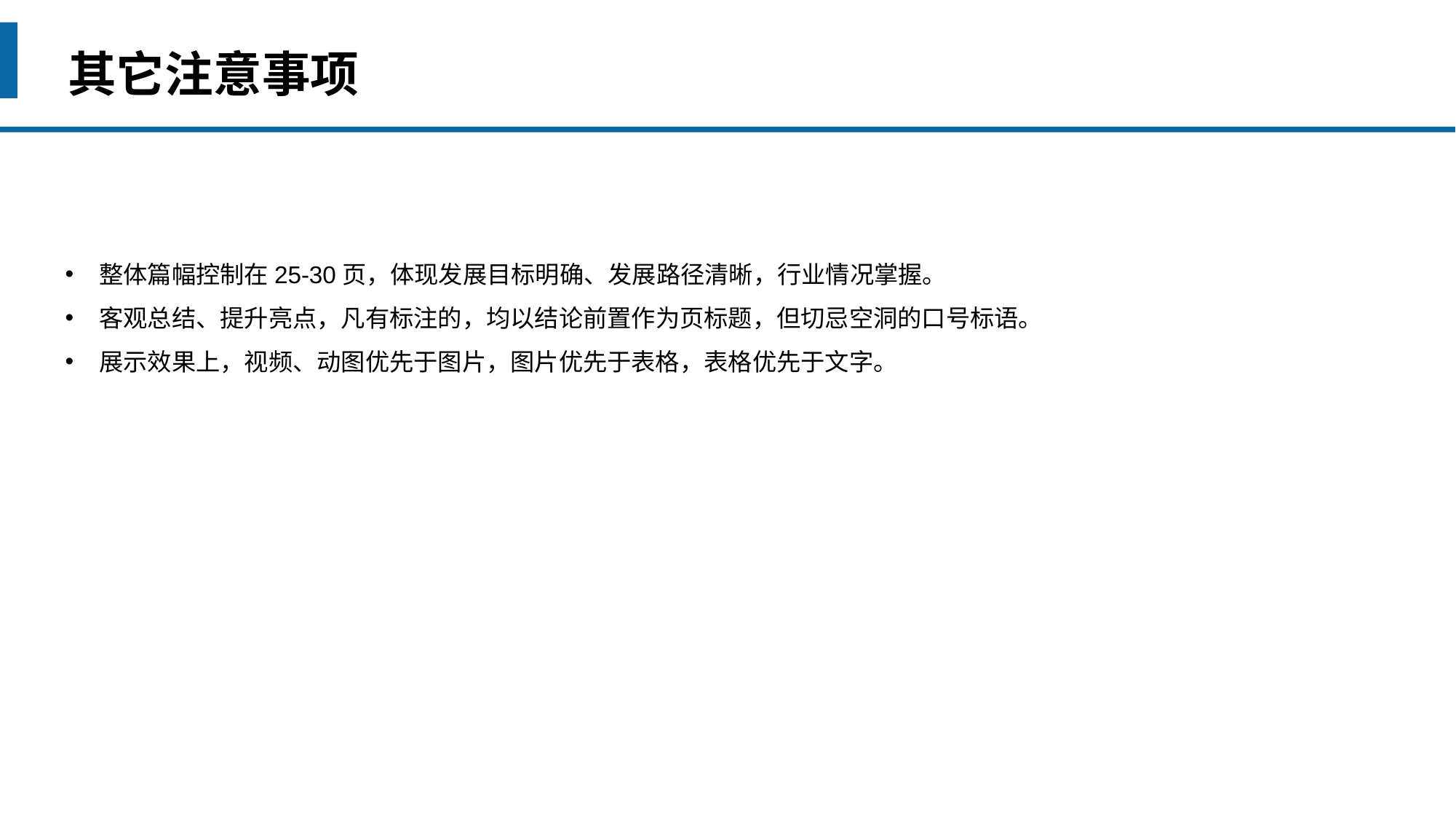

其它注意事项

整体篇幅控制在25-30页，体现发展目标明确、发展路径清晰，行业情况掌握。
客观总结、提升亮点，凡有标注的，均以结论前置作为页标题，但切忌空洞的口号标语。
展示效果上，视频、动图优先于图片，图片优先于表格，表格优先于文字。